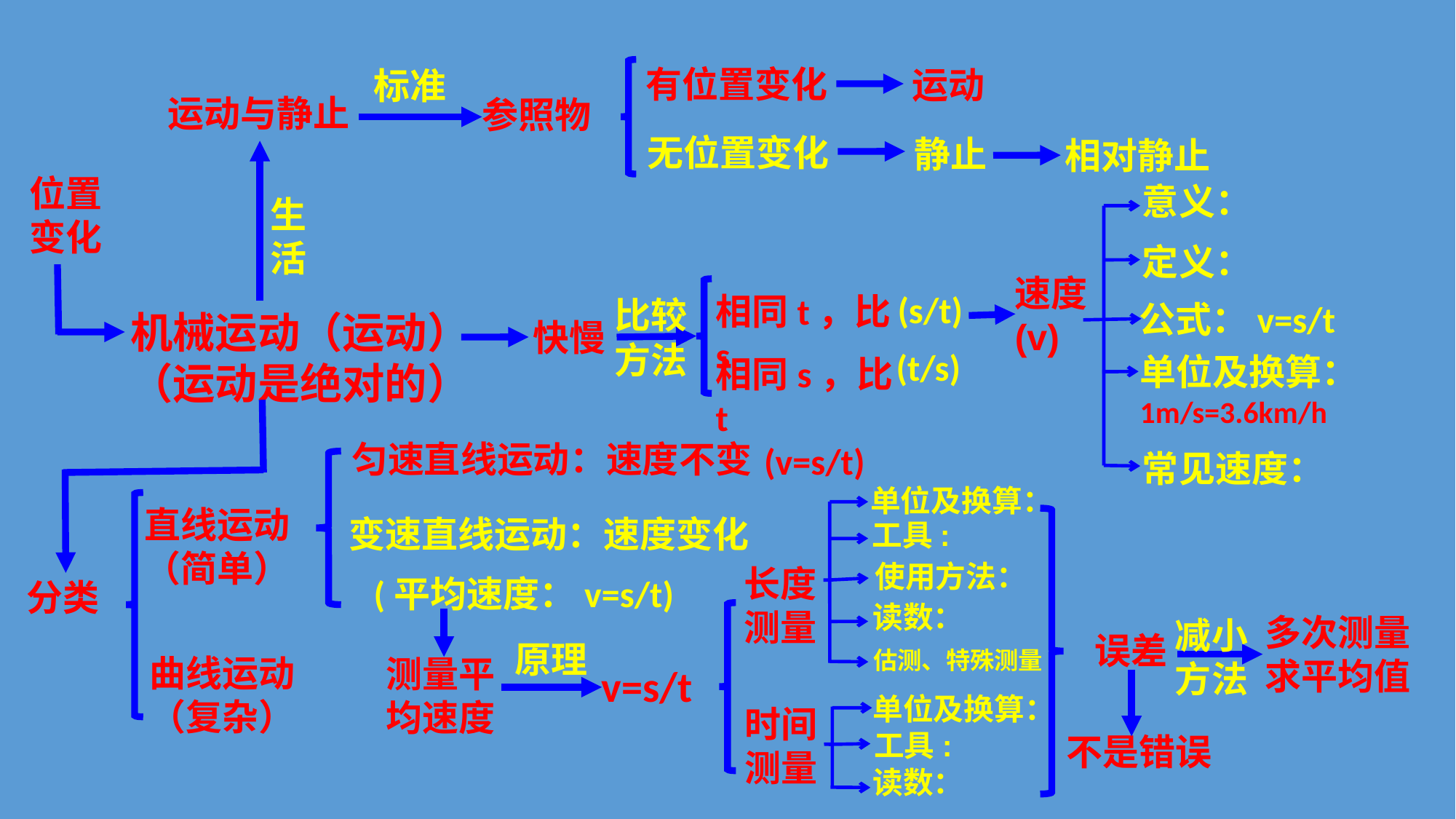

有位置变化
运动
标准

运动与静止
参照物
无位置变化
静止
相对静止
位置
变化
意义：
生
活

定义：
速度
(v)

(s/t)
相同t，比s
比较方法
公式：v=s/t
机械运动（运动）（运动是绝对的）
快慢
(t/s)
单位及换算：
1m/s=3.6km/h
相同s，比t
匀速直线运动：速度不变
(v=s/t)
常见速度：

单位及换算：

直线运动
（简单）

变速直线运动：速度变化

工具:
使用方法：
长度
测量
(平均速度：v=s/t)
分类
读数：

多次测量求平均值
减小方法
误差
原理
估测、特殊测量
曲线运动
（复杂）
测量平均速度
v=s/t
单位及换算：
时间
测量

工具:
不是错误
读数：